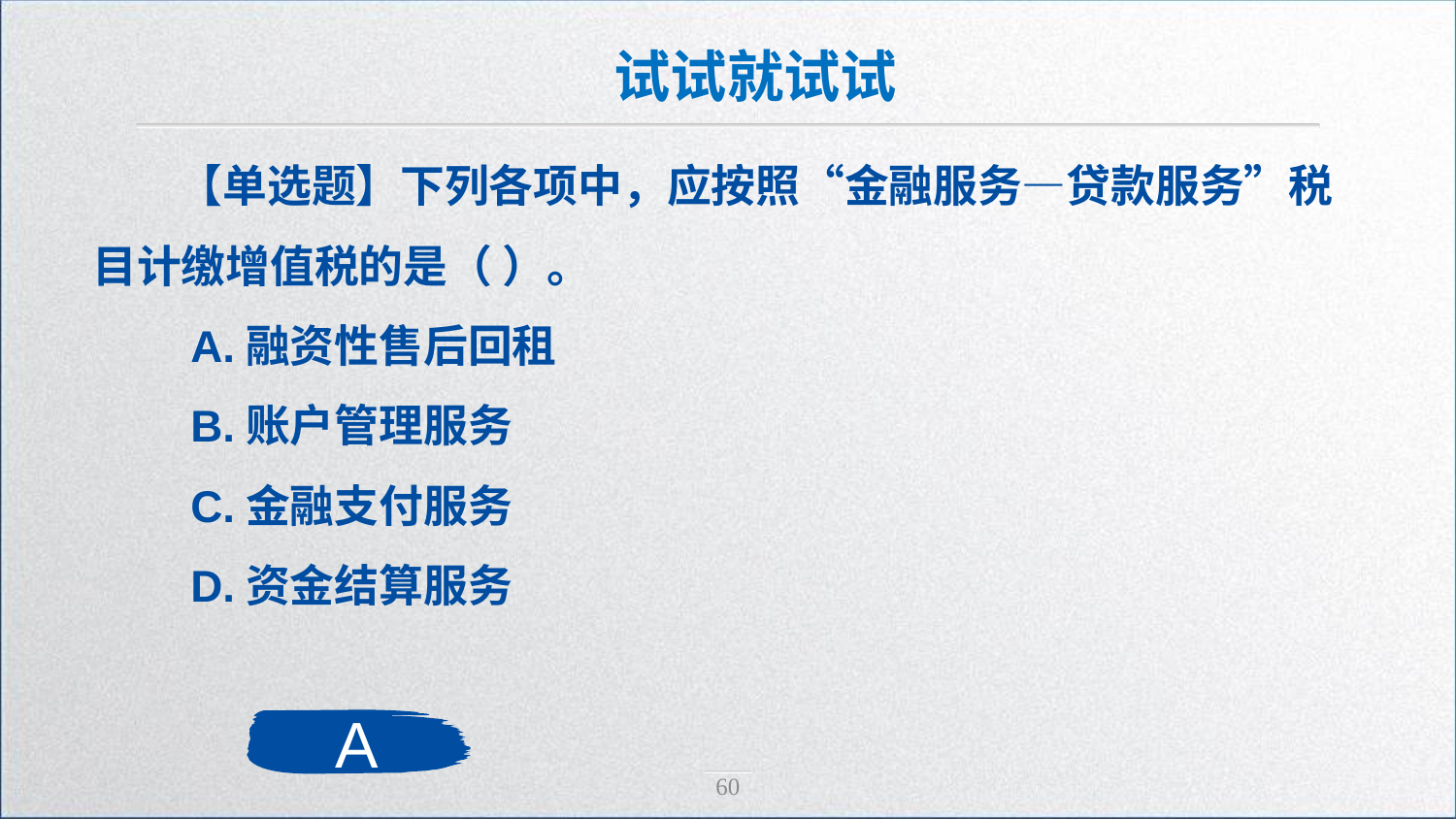

试试就试试
【单选题】下列各项中，应按照“金融服务—贷款服务”税目计缴增值税的是（ ）。
 A.融资性售后回租
 B.账户管理服务
 C.金融支付服务
 D.资金结算服务

A
60